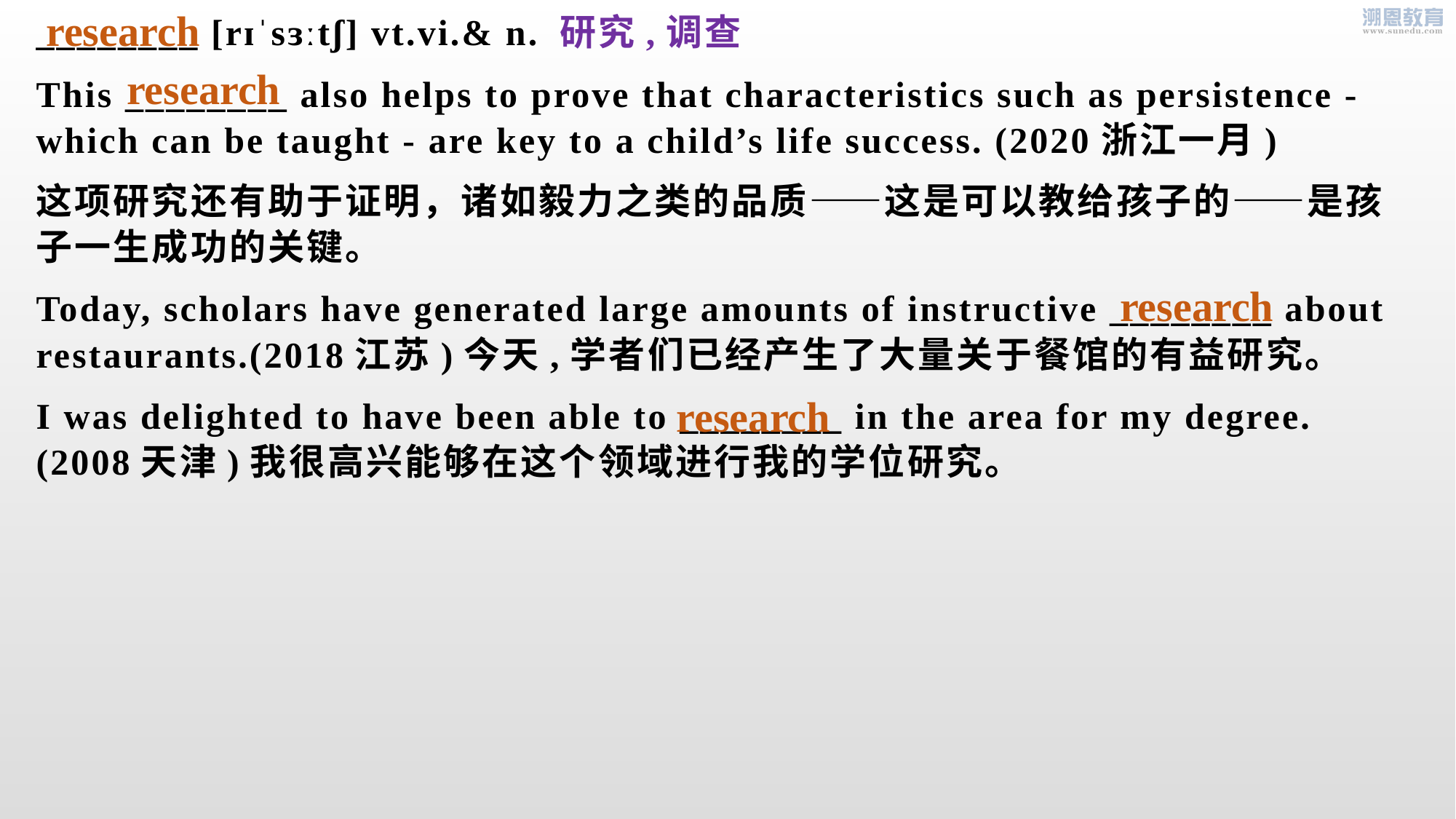

research
________ [rɪˈsɜːtʃ] vt.vi.& n. 研究,调查
This ________ also helps to prove that characteristics such as persistence - which can be taught - are key to a child’s life success. (2020浙江一月)
这项研究还有助于证明，诸如毅力之类的品质——这是可以教给孩子的——是孩子一生成功的关键。
Today, scholars have generated large amounts of instructive ________ about restaurants.(2018江苏)今天,学者们已经产生了大量关于餐馆的有益研究。
I was delighted to have been able to ________ in the area for my degree.(2008天津)我很高兴能够在这个领域进行我的学位研究。
research
research
research